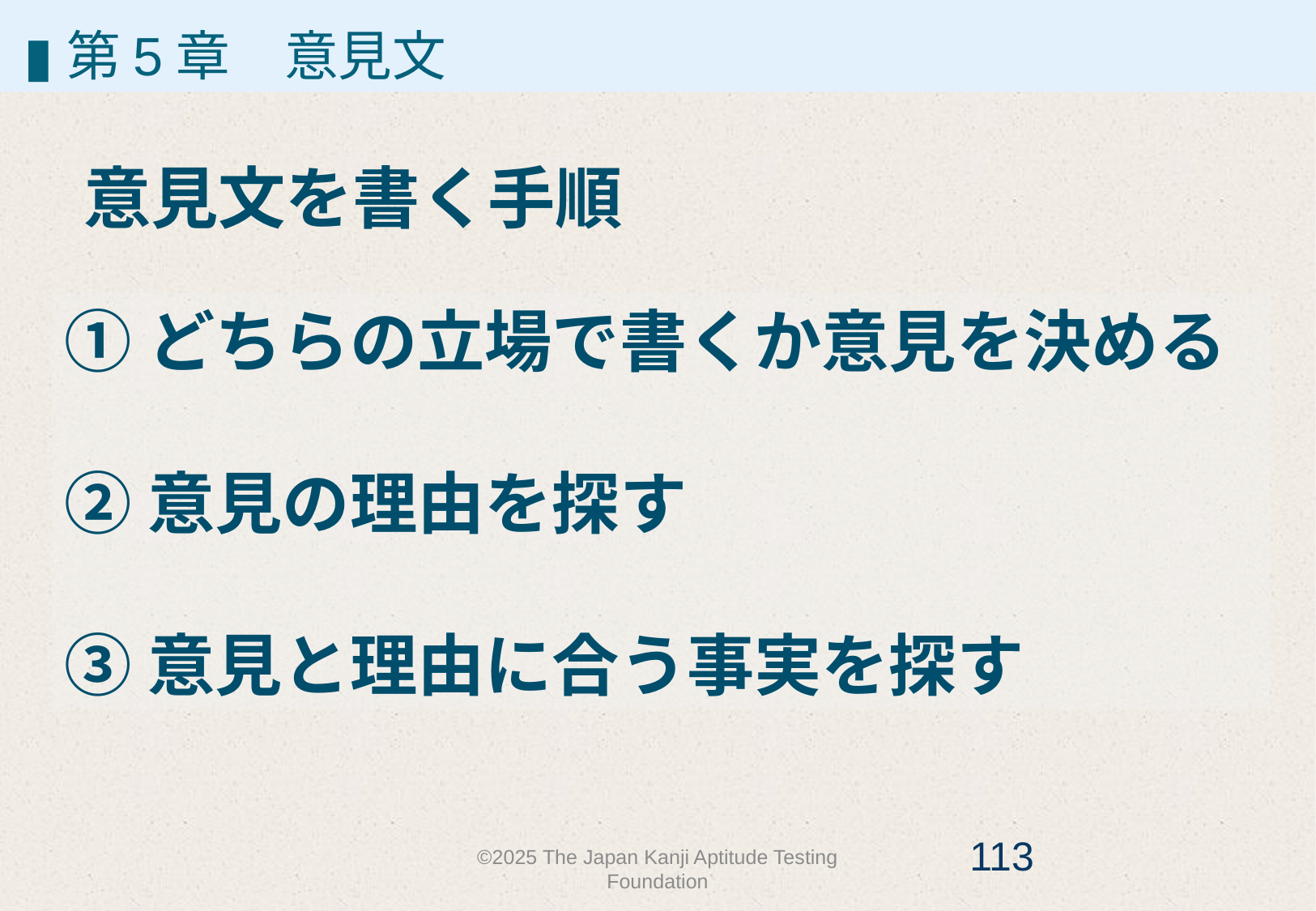

# 第5章
▮第5章　意見文
意見文を書く手順
①どちらの立場で書くか意見を決める

②意見の理由を探す

③意見と理由に合う事実を探す
©2025 The Japan Kanji Aptitude Testing Foundation
113